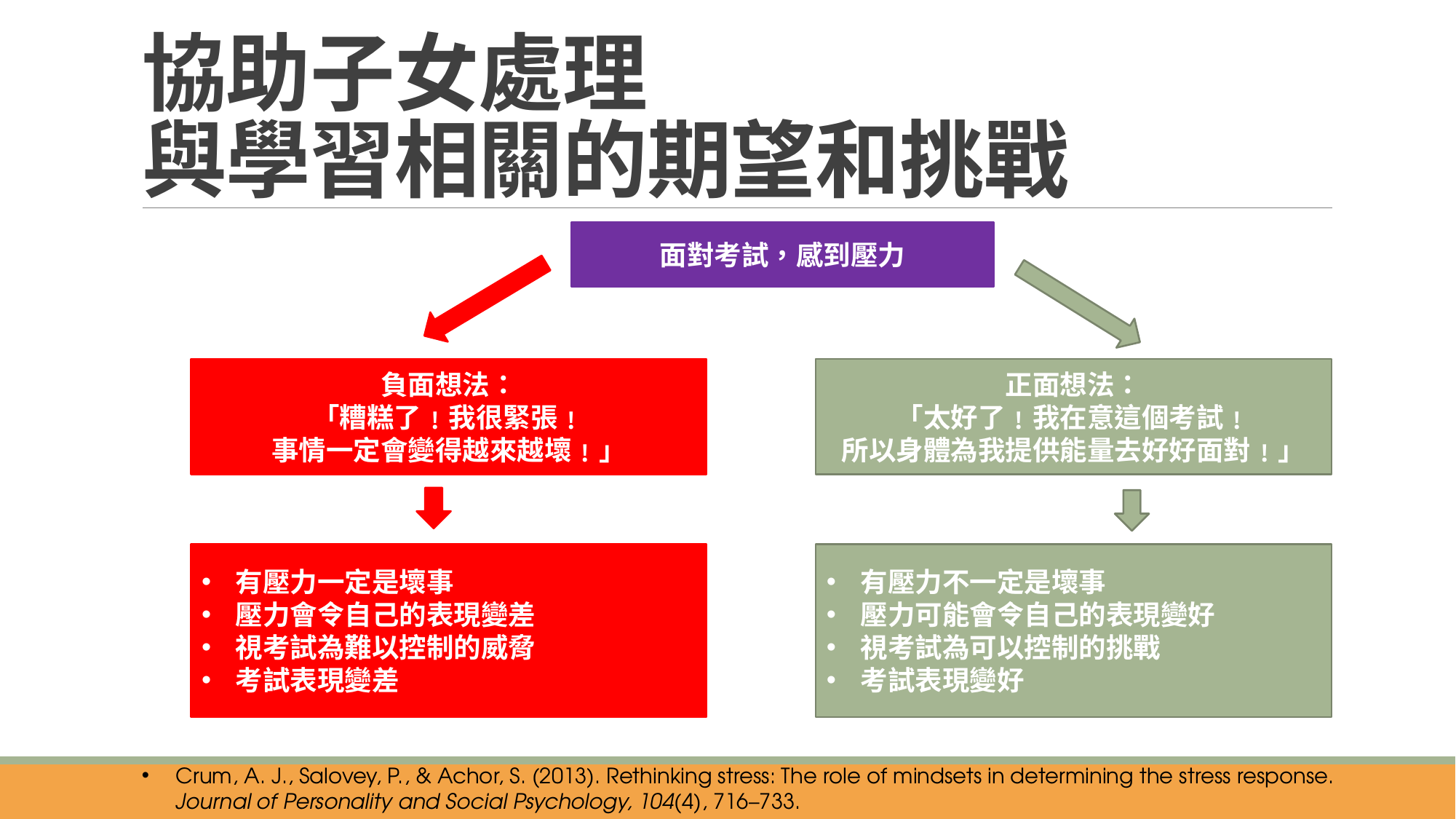

# 協助子女處理 與學習相關的期望和挑戰
面對考試，感到壓力

負面想法：
「糟糕了﹗我很緊張﹗
事情一定會變得越來越壞﹗」
正面想法：
「太好了﹗我在意這個考試﹗
所以身體為我提供能量去好好面對﹗」

有壓力一定是壞事
壓力會令自己的表現變差
視考試為難以控制的威脅
考試表現變差
有壓力不一定是壞事
壓力可能會令自己的表現變好
視考試為可以控制的挑戰
考試表現變好
Crum, A. J., Salovey, P., & Achor, S. (2013). Rethinking stress: The role of mindsets in determining the stress response. Journal of Personality and Social Psychology, 104(4), 716–733.